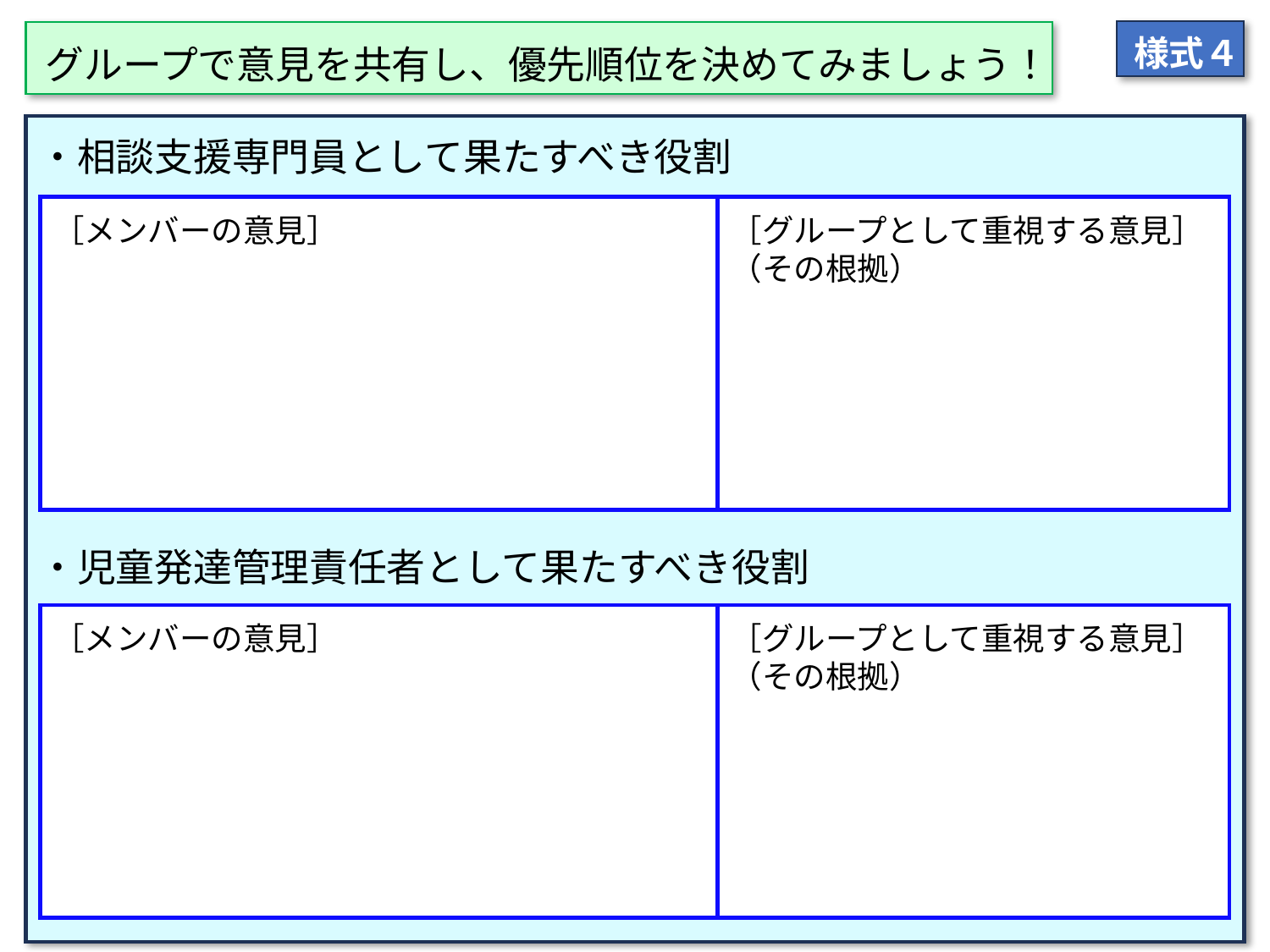

様式４

グループで意見を共有し、優先順位を決めてみましょう！

・相談支援専門員として果たすべき役割

［グループとして重視する意見］
（その根拠）
［メンバーの意見］
・児童発達管理責任者として果たすべき役割

［グループとして重視する意見］
（その根拠）
［メンバーの意見］